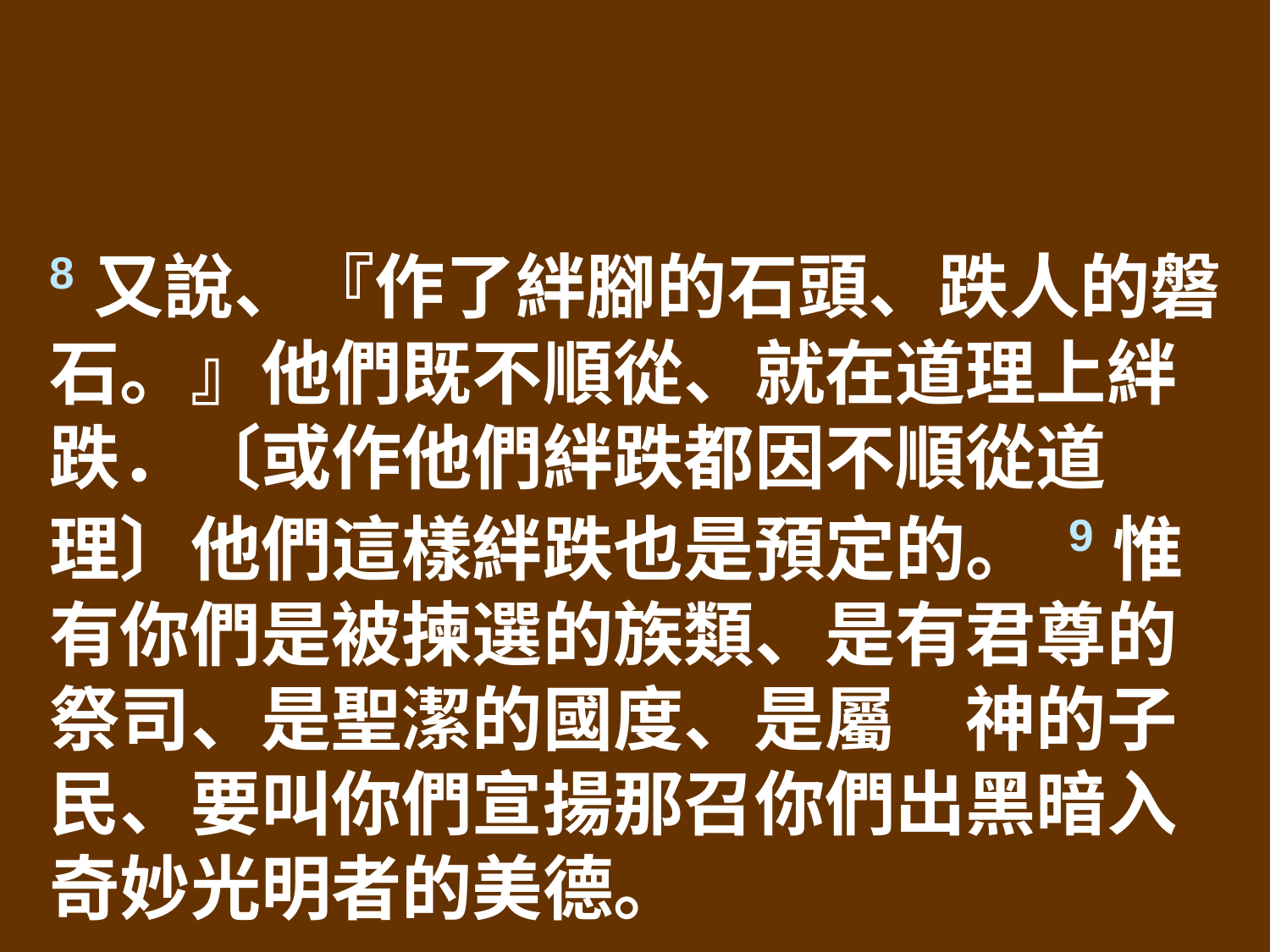

8又說、『作了絆腳的石頭、跌人的磐石。』他們既不順從、就在道理上絆跌．〔或作他們絆跌都因不順從道理〕他們這樣絆跌也是預定的。 9惟有你們是被揀選的族類、是有君尊的祭司、是聖潔的國度、是屬　神的子民、要叫你們宣揚那召你們出黑暗入奇妙光明者的美德。